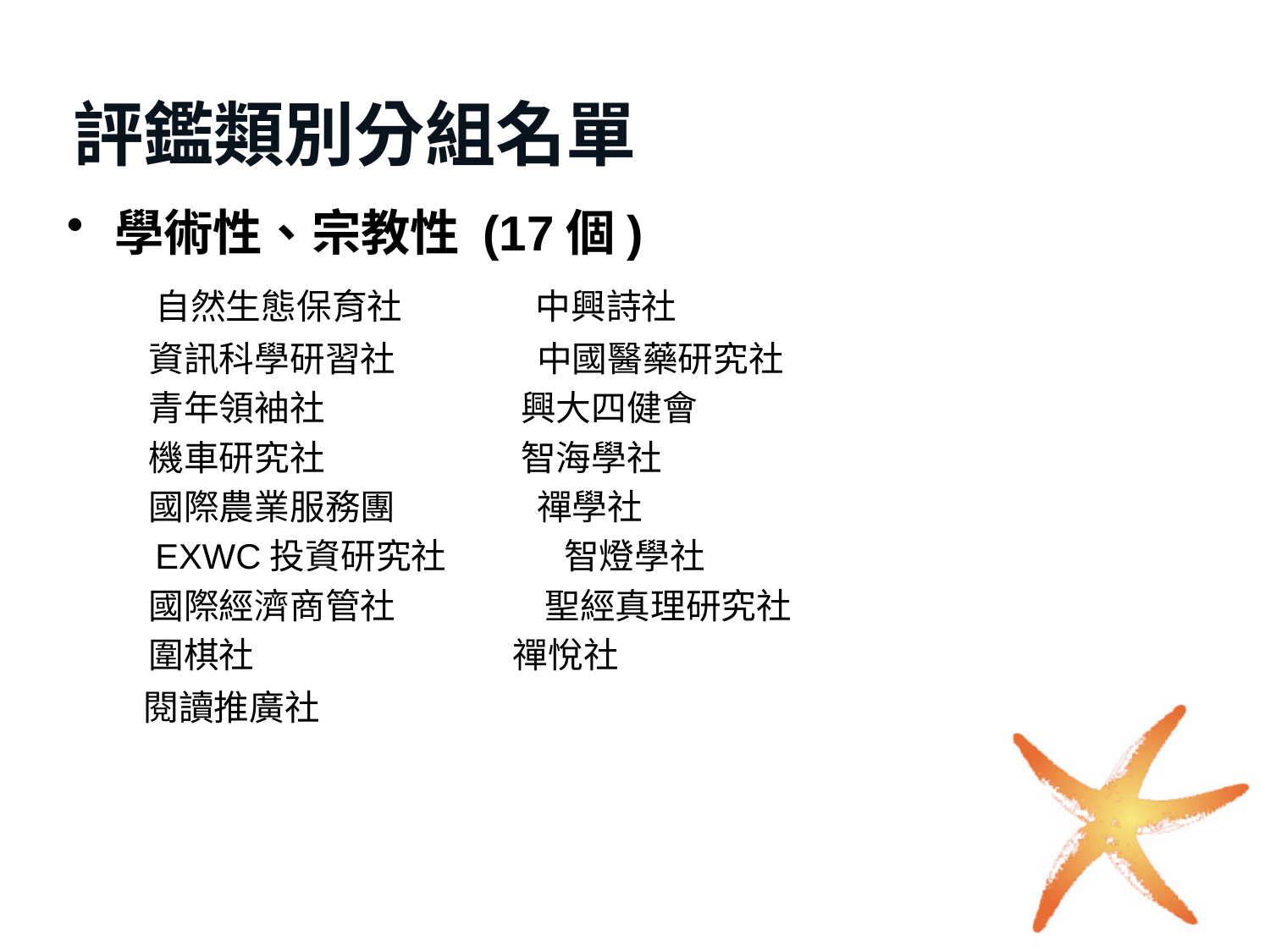

# 評鑑類別分組名單
學術性、宗教性 (17個)
      自然生態保育社                 中興詩社
        資訊科學研習社                  中國醫藥研究社
        青年領袖社                         興大四健會
        機車研究社                         智海學社
        國際農業服務團                  禪學社
        EXWC投資研究社               智燈學社
        國際經濟商管社                   聖經真理研究社
        圍棋社                                 禪悅社
           閱讀推廣社